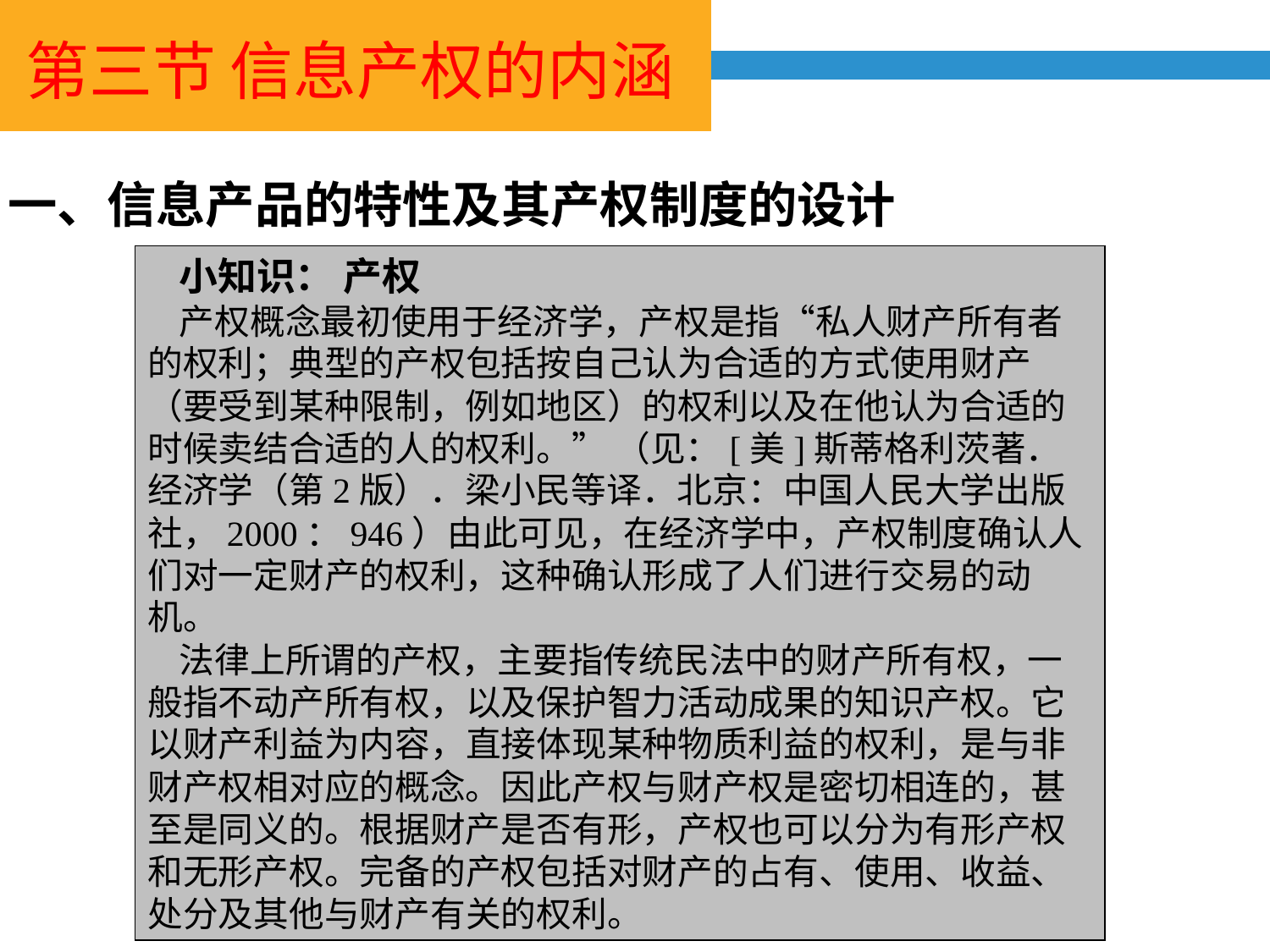

第三节 信息产权的内涵

一、信息产品的特性及其产权制度的设计

小知识： 产权
产权概念最初使用于经济学，产权是指“私人财产所有者的权利；典型的产权包括按自己认为合适的方式使用财产（要受到某种限制，例如地区）的权利以及在他认为合适的时候卖结合适的人的权利。” （见：[美]斯蒂格利茨著．经济学（第2版）．梁小民等译．北京：中国人民大学出版社，2000：946）由此可见，在经济学中，产权制度确认人们对一定财产的权利，这种确认形成了人们进行交易的动机。
法律上所谓的产权，主要指传统民法中的财产所有权，一般指不动产所有权，以及保护智力活动成果的知识产权。它以财产利益为内容，直接体现某种物质利益的权利，是与非财产权相对应的概念。因此产权与财产权是密切相连的，甚至是同义的。根据财产是否有形，产权也可以分为有形产权和无形产权。完备的产权包括对财产的占有、使用、收益、处分及其他与财产有关的权利。